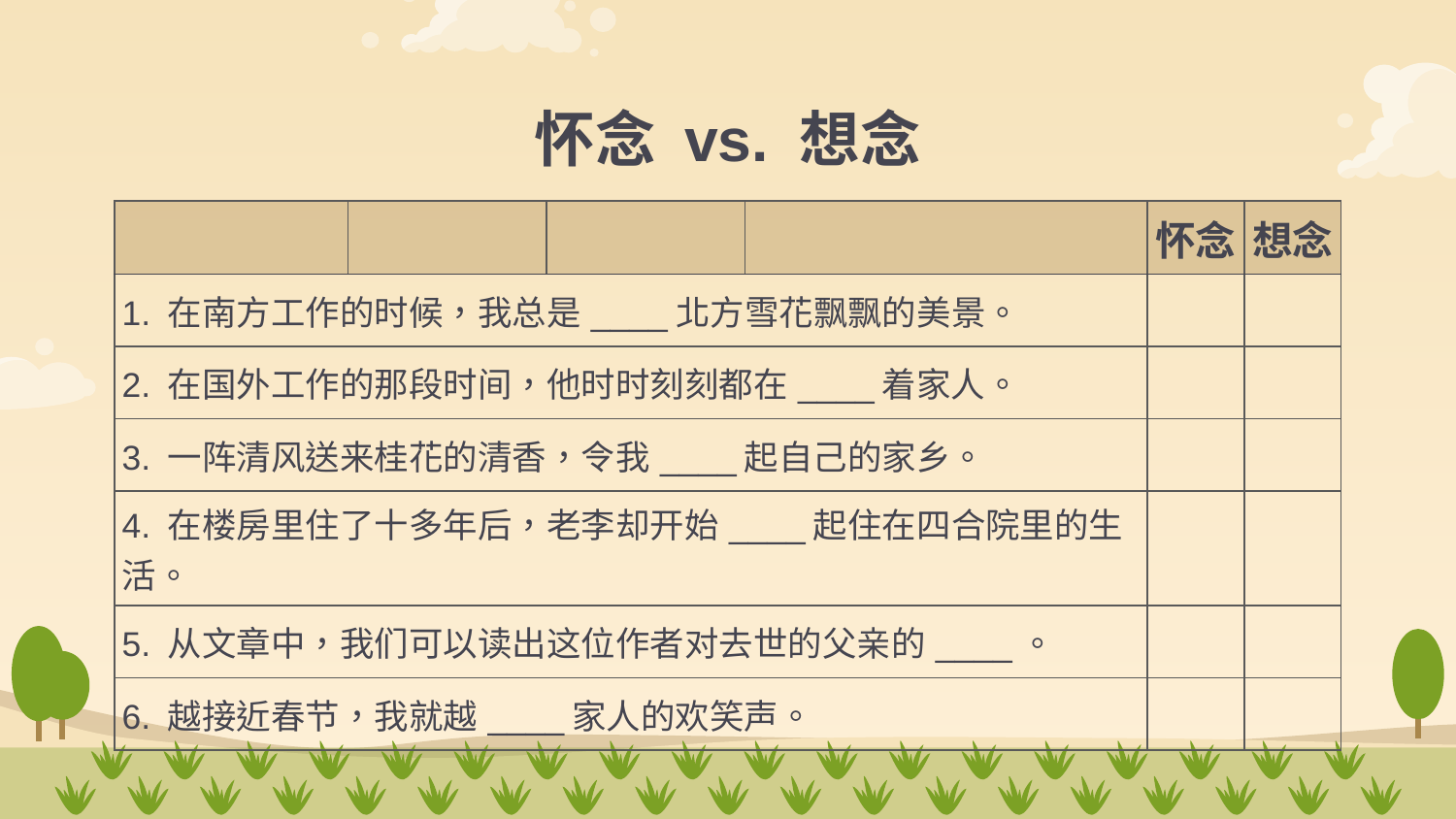

# 怀念 vs. 想念
|  |  |  |  | 怀念 | 想念 |
| --- | --- | --- | --- | --- | --- |
| 1. 在南方工作的时候，我总是\_\_\_\_北方雪花飘飘的美景。 |  |  |  |  |  |
| 2. 在国外工作的那段时间，他时时刻刻都在\_\_\_\_着家人。 |  |  |  |  |  |
| 3. 一阵清风送来桂花的清香，令我\_\_\_\_起自己的家乡。 |  |  |  |  |  |
| 4. 在楼房里住了十多年后，老李却开始\_\_\_\_起住在四合院里的生活。 |  |  |  |  |  |
| 5. 从文章中，我们可以读出这位作者对去世的父亲的\_\_\_\_。 |  |  |  |  |  |
| 6. 越接近春节，我就越\_\_\_\_家人的欢笑声。 |  |  |  |  |  |